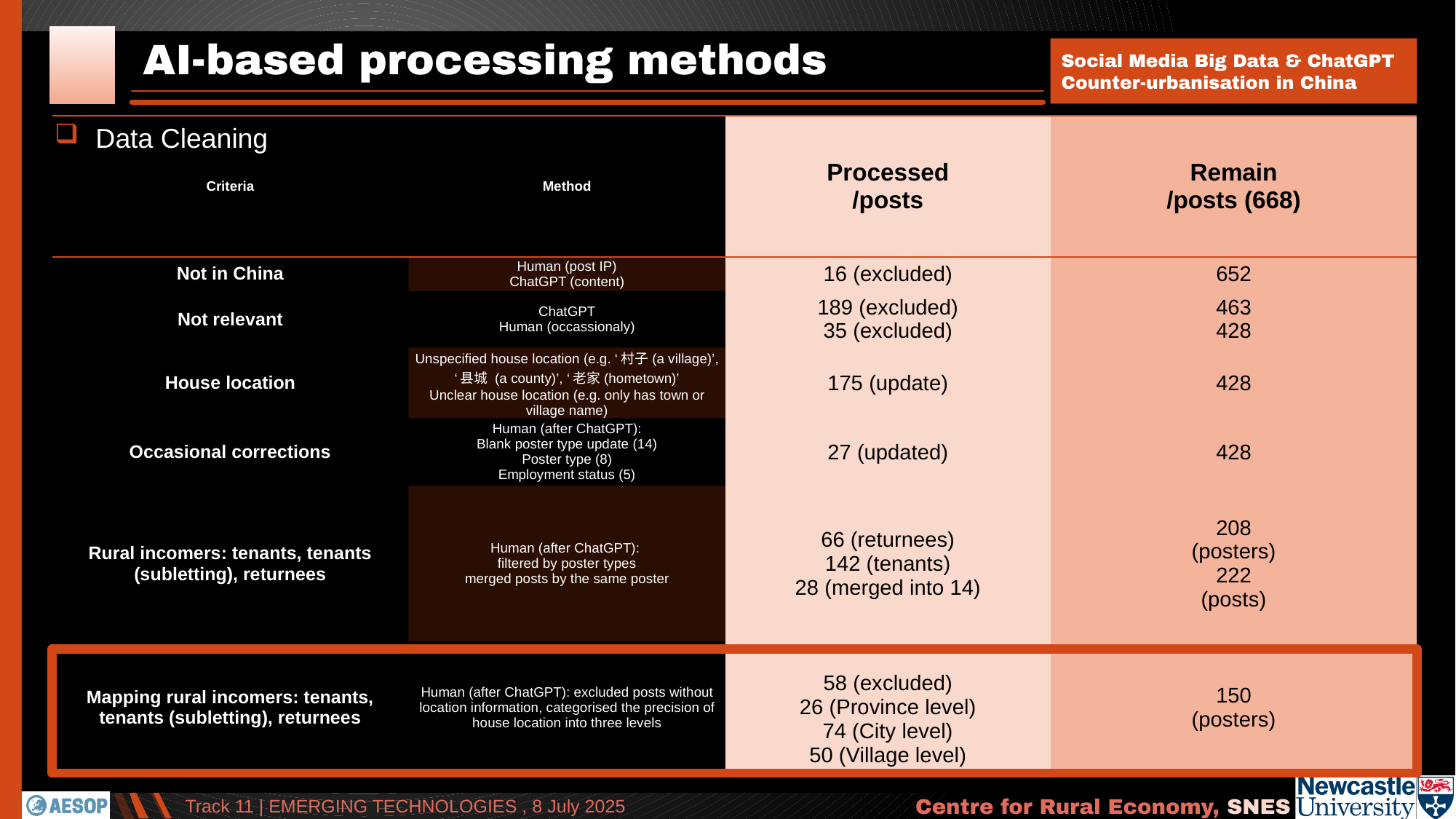

# AI-based processing methods
Data Cleaning
| Criteria | Method | Processed /posts | Remain /posts (668) |
| --- | --- | --- | --- |
| Not in China | Human (post IP) ChatGPT (content) | 16 (excluded) | 652 |
| Not relevant | ChatGPT Human (occassionaly) | 189 (excluded) 35 (excluded) | 463 428 |
| House location | Unspecified house location (e.g. ‘村子(a village)’, ‘县城 (a county)’, ‘老家(hometown)’ Unclear house location (e.g. only has town or village name) | 175 (update) | 428 |
| Occasional corrections | Human (after ChatGPT): Blank poster type update (14) Poster type (8) Employment status (5) | 27 (updated) | 428 |
| Rural incomers: tenants, tenants (subletting), returnees | Human (after ChatGPT): filtered by poster types merged posts by the same poster | 66 (returnees) 142 (tenants) 28 (merged into 14) | 208 (posters) 222 (posts) |
| Mapping rural incomers: tenants, tenants (subletting), returnees | Human (after ChatGPT): excluded posts without location information, categorised the precision of house location into three levels | 58 (excluded) 26 (Province level) 74 (City level) 50 (Village level) | 150 (posters) |